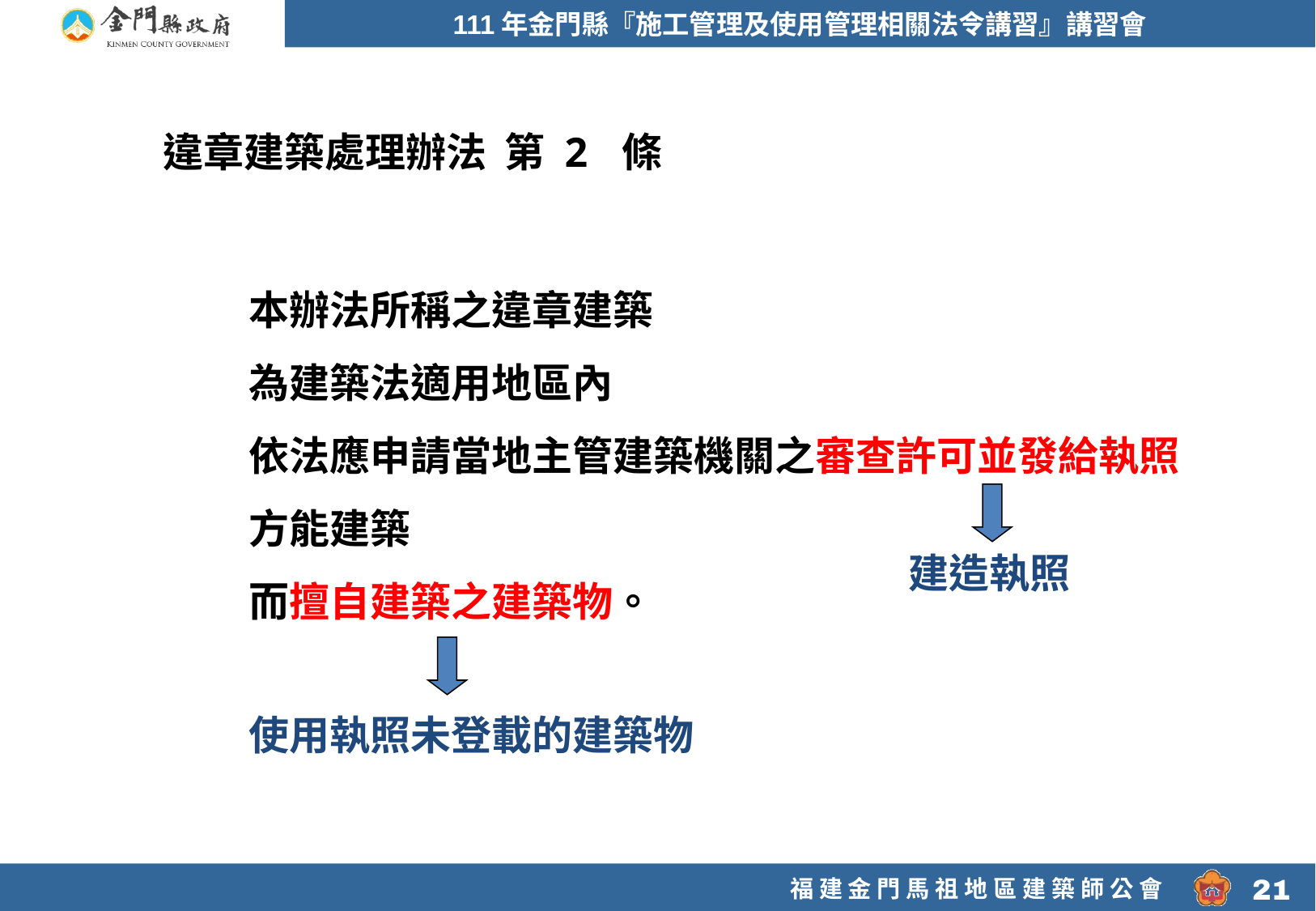

違章建築處理辦法  第 2 條

本辦法所稱之違章建築
為建築法適用地區內
依法應申請當地主管建築機關之審查許可並發給執照
方能建築
而擅自建築之建築物。

建造執照

使用執照未登載的建築物
21